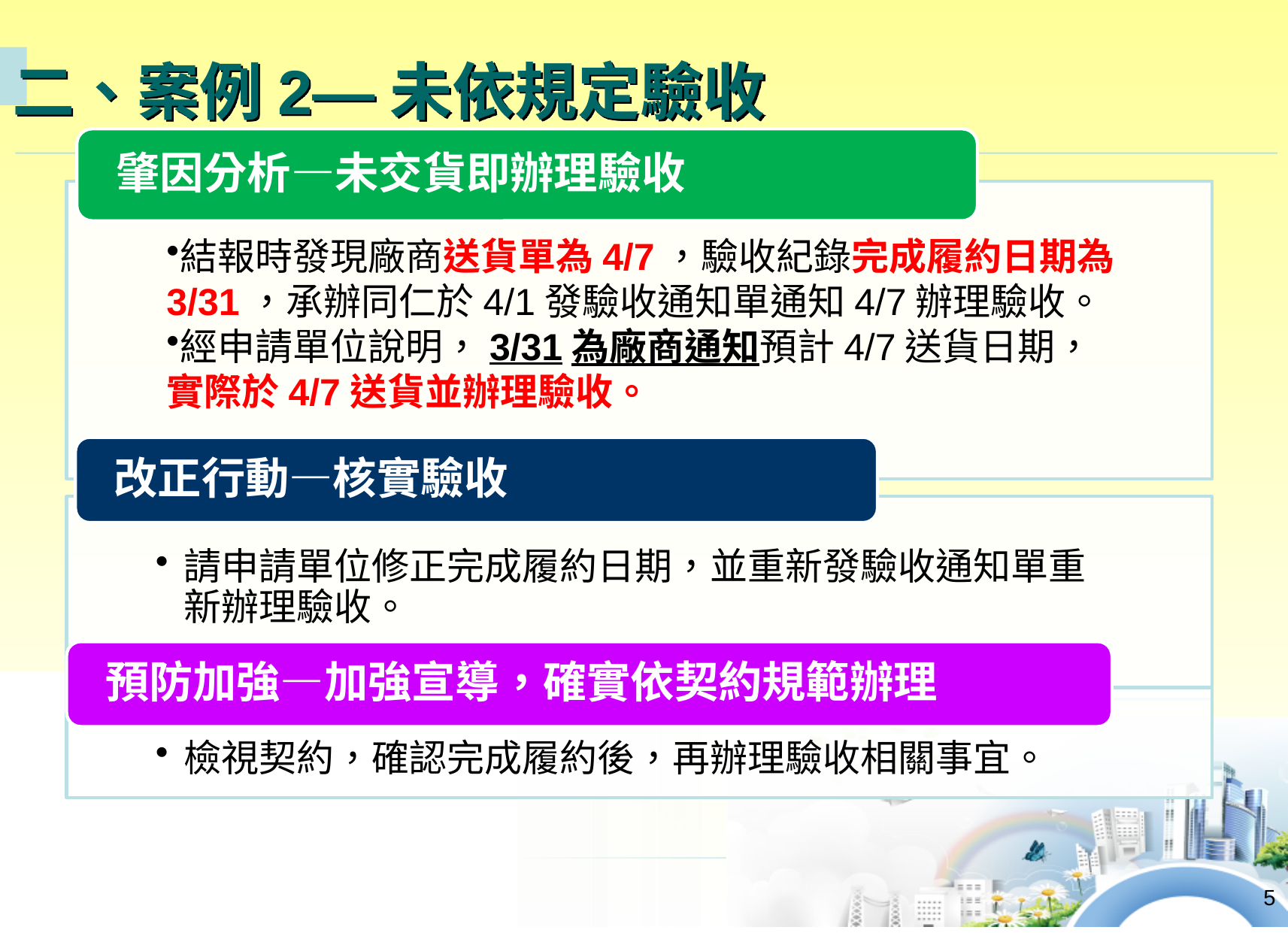

二、案例2—未依規定驗收
結報時發現廠商送貨單為4/7，驗收紀錄完成履約日期為3/31，承辦同仁於4/1發驗收通知單通知4/7辦理驗收。
經申請單位說明，3/31為廠商通知預計4/7送貨日期，實際於4/7送貨並辦理驗收。
肇因分析—未交貨即辦理驗收
請申請單位修正完成履約日期，並重新發驗收通知單重新辦理驗收。
改正行動—核實驗收
檢視契約，確認完成履約後，再辦理驗收相關事宜。
預防加強—加強宣導，確實依契約規範辦理
5